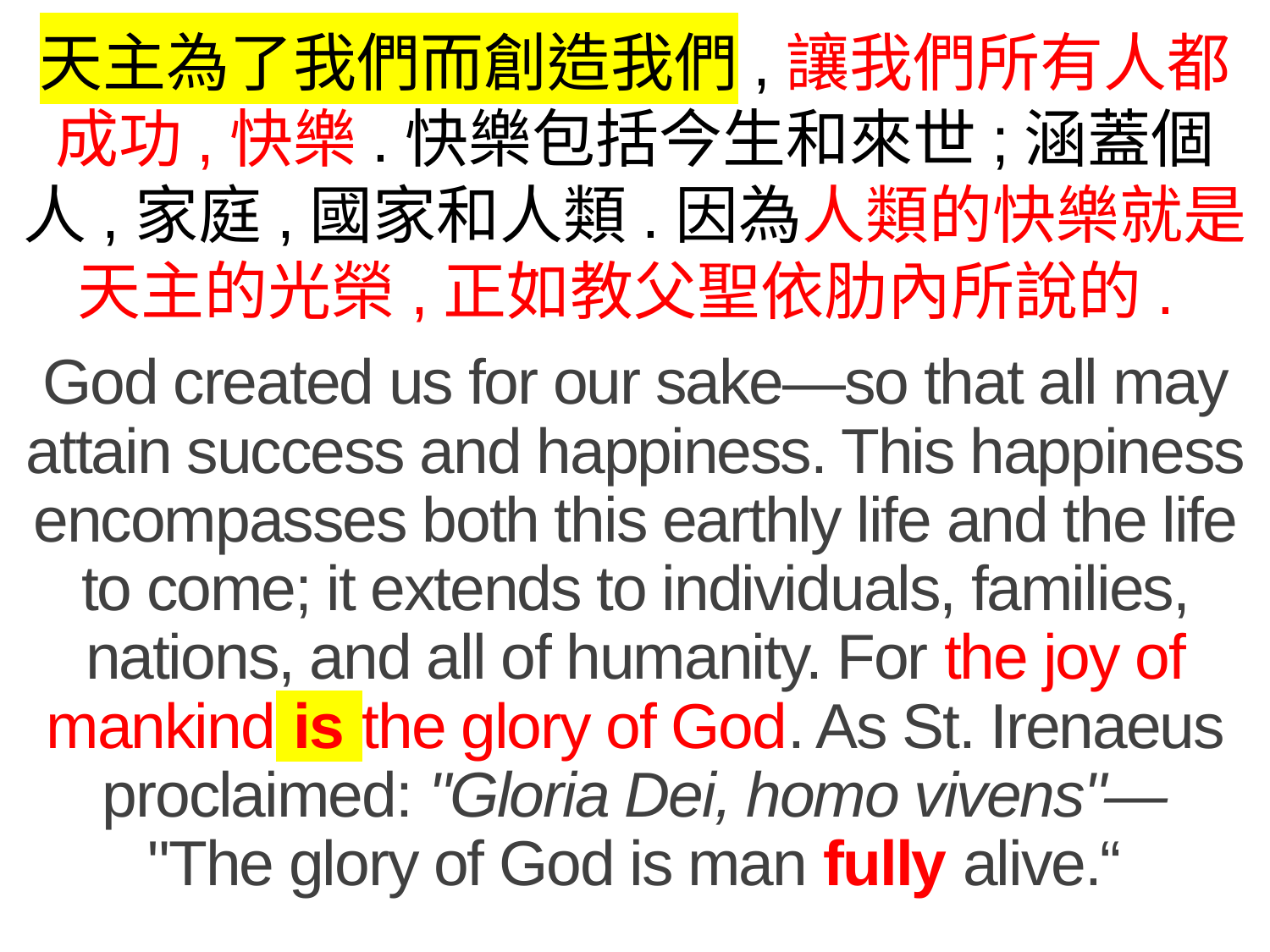

天主為了我們而創造我們,讓我們所有人都成功,快樂.快樂包括今生和來世;涵蓋個人,家庭,國家和人類.因為人類的快樂就是天主的光榮,正如教父聖依肋內所說的.
God created us for our sake—so that all may attain success and happiness. This happiness encompasses both this earthly life and the life to come; it extends to individuals, families, nations, and all of humanity. For the joy of mankind is the glory of God. As St. Irenaeus proclaimed: "Gloria Dei, homo vivens"—
"The glory of God is man fully alive.“